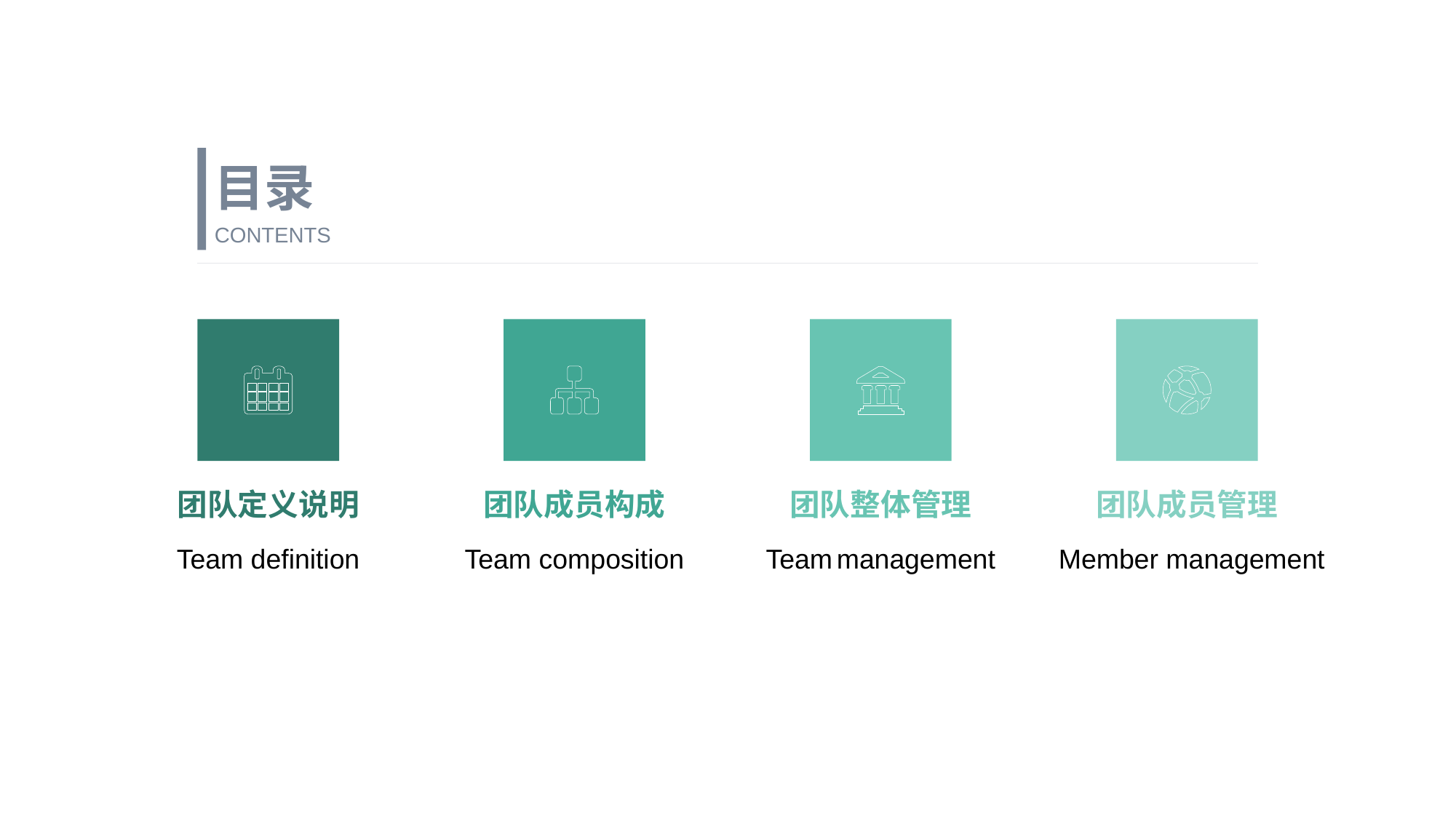

目录
CONTENTS

团队定义说明
Team definition

团队成员构成
Team composition

团队整体管理
Team management

团队成员管理
Member management